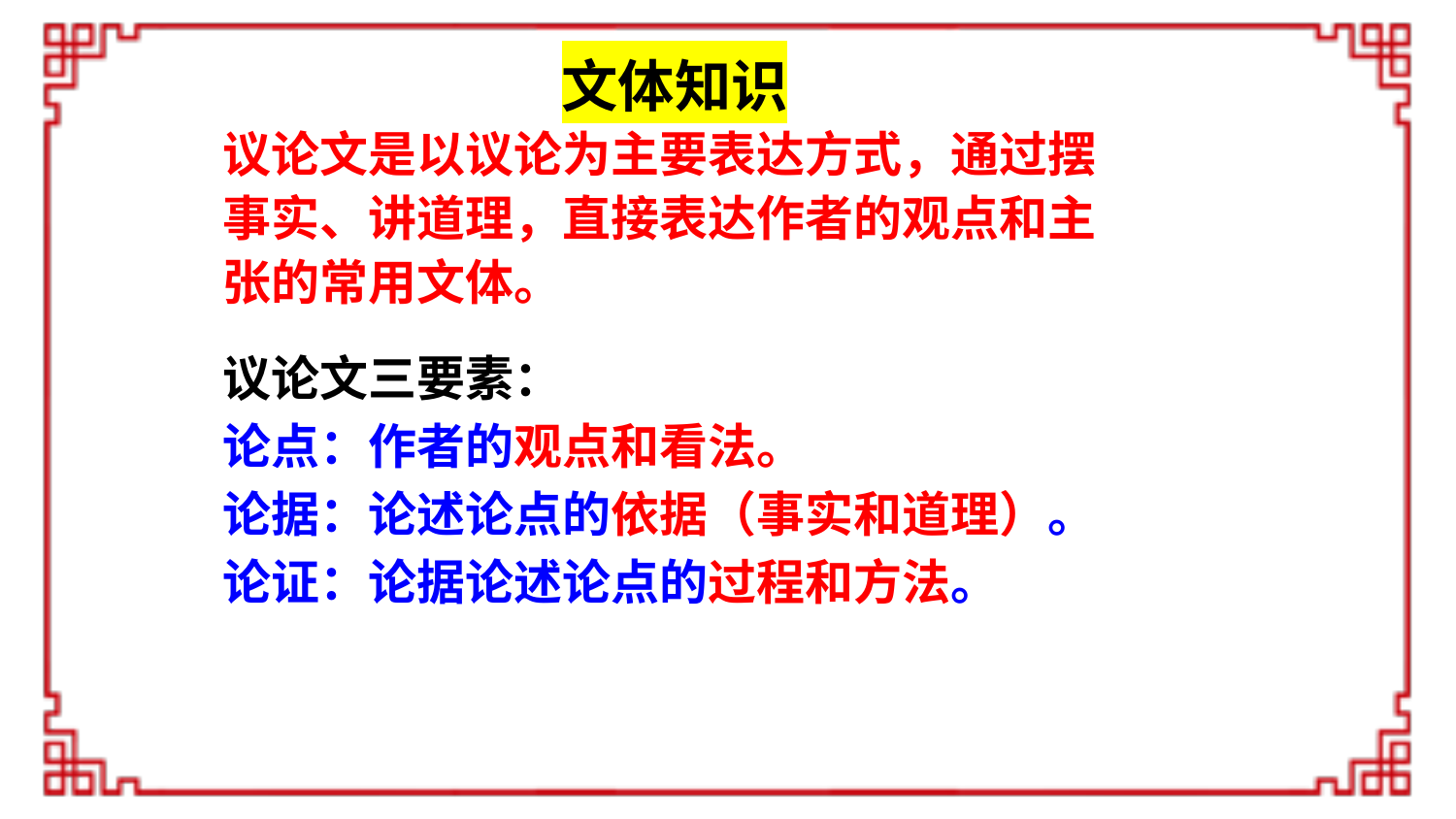

文体知识
议论文是以议论为主要表达方式，通过摆事实、讲道理，直接表达作者的观点和主张的常用文体。
议论文三要素：
论点：作者的观点和看法。
论据：论述论点的依据（事实和道理）。
论证：论据论述论点的过程和方法。